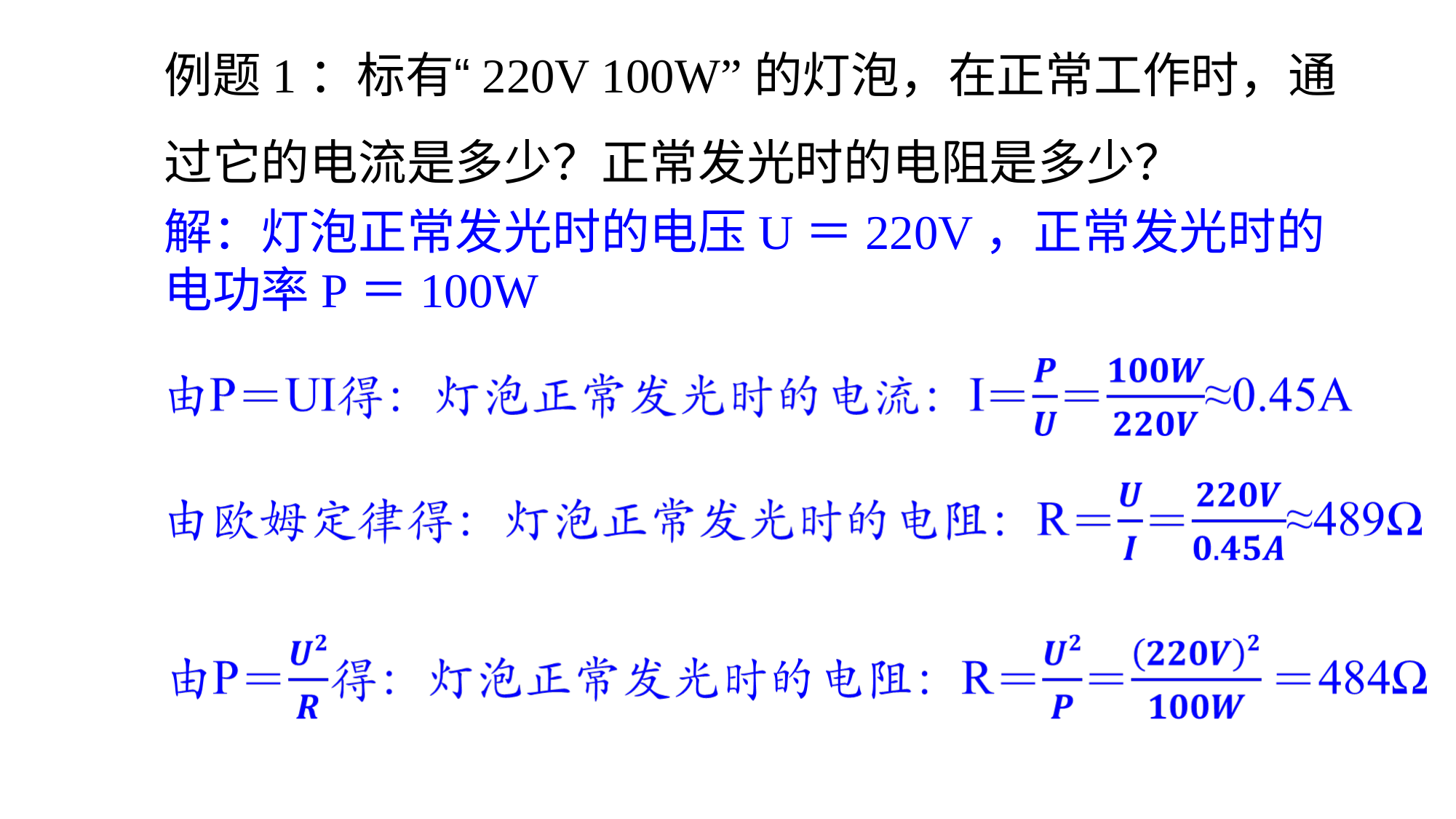

例题1：标有“220V 100W”的灯泡，在正常工作时，通过它的电流是多少？正常发光时的电阻是多少？
解：灯泡正常发光时的电压U＝220V，正常发光时的电功率P＝100W